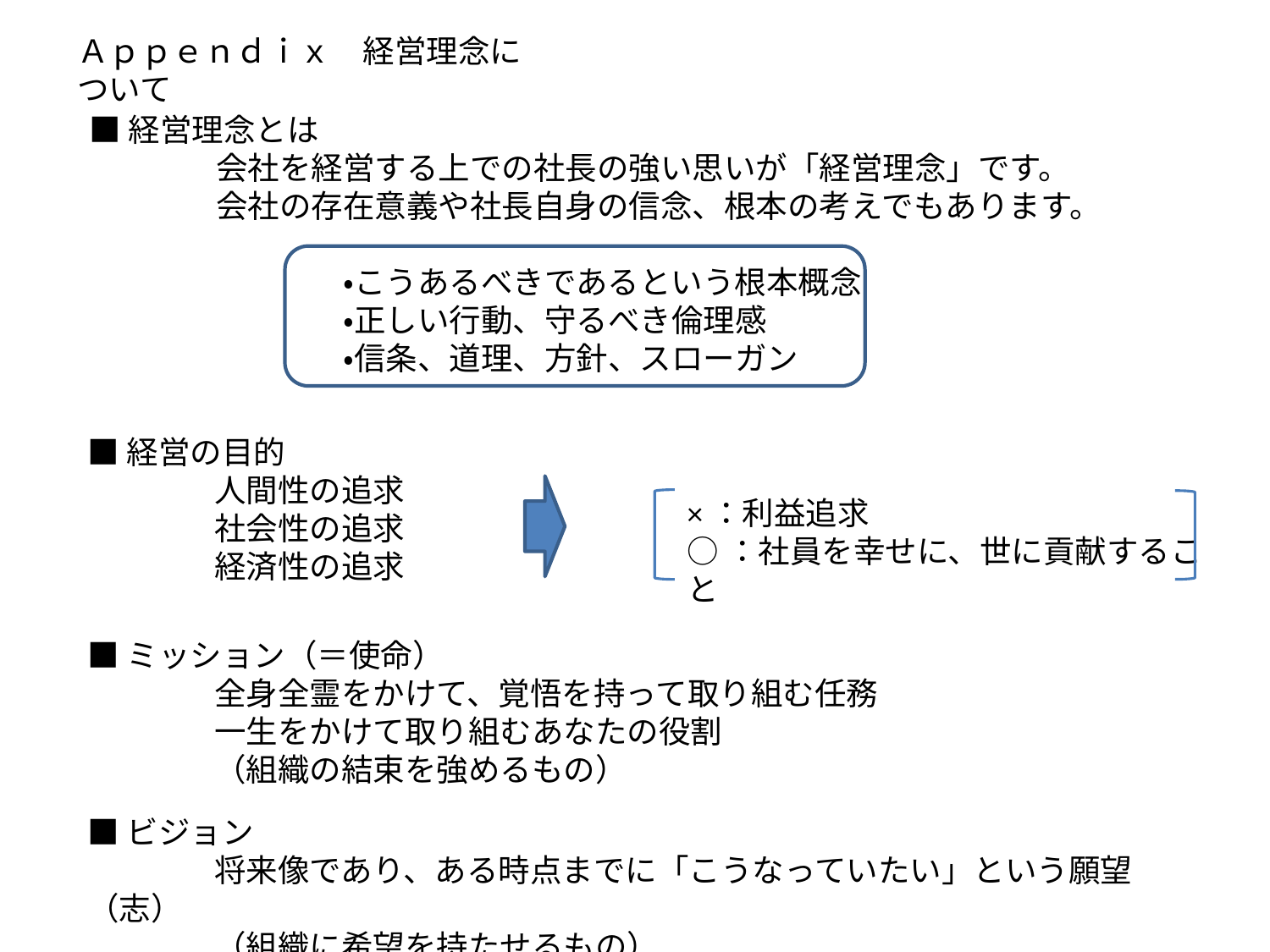

Ａｐｐｅｎｄｉｘ　経営理念について
■経営理念とは
	会社を経営する上での社長の強い思いが「経営理念」です。
	会社の存在意義や社長自身の信念、根本の考えでもあります。

		・こうあるべきであるという根本概念
		・正しい行動、守るべき倫理感
		・信条、道理、方針、スローガン

■経営の目的
	人間性の追求
	社会性の追求
	経済性の追求

×：利益追求
○：社員を幸せに、世に貢献すること

■ミッション（＝使命）
	全身全霊をかけて、覚悟を持って取り組む任務
	一生をかけて取り組むあなたの役割
	（組織の結束を強めるもの）
■ビジョン
	将来像であり、ある時点までに「こうなっていたい」という願望（志）
	（組織に希望を持たせるもの）